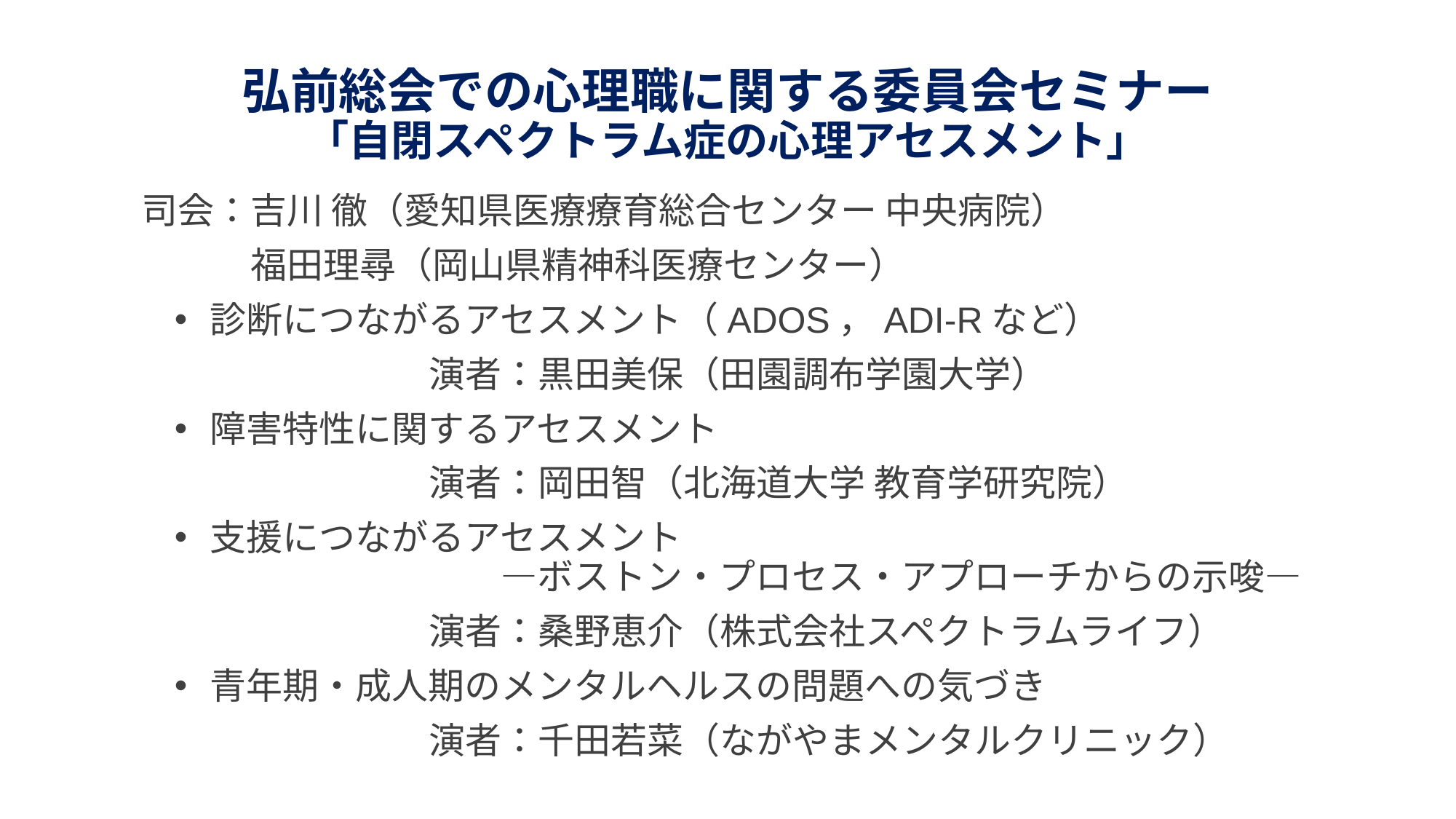

# 弘前総会での心理職に関する委員会セミナー 「自閉スペクトラム症の心理アセスメント」
司会：吉川 徹（愛知県医療療育総合センター 中央病院）
　　　福田理尋（岡山県精神科医療センター）
診断につながるアセスメント（ADOS，ADI-Rなど）
　　　　　　　演者：黒田美保（田園調布学園大学）
障害特性に関するアセスメント
　　　　　　　演者：岡田智（北海道大学 教育学研究院）
支援につながるアセスメント
　　　　　　　　―ボストン・プロセス・アプローチからの示唆―
　　　　　　　演者：桑野恵介（株式会社スペクトラムライフ）
青年期・成人期のメンタルヘルスの問題への気づき
　　　　　　　演者：千田若菜（ながやまメンタルクリニック）